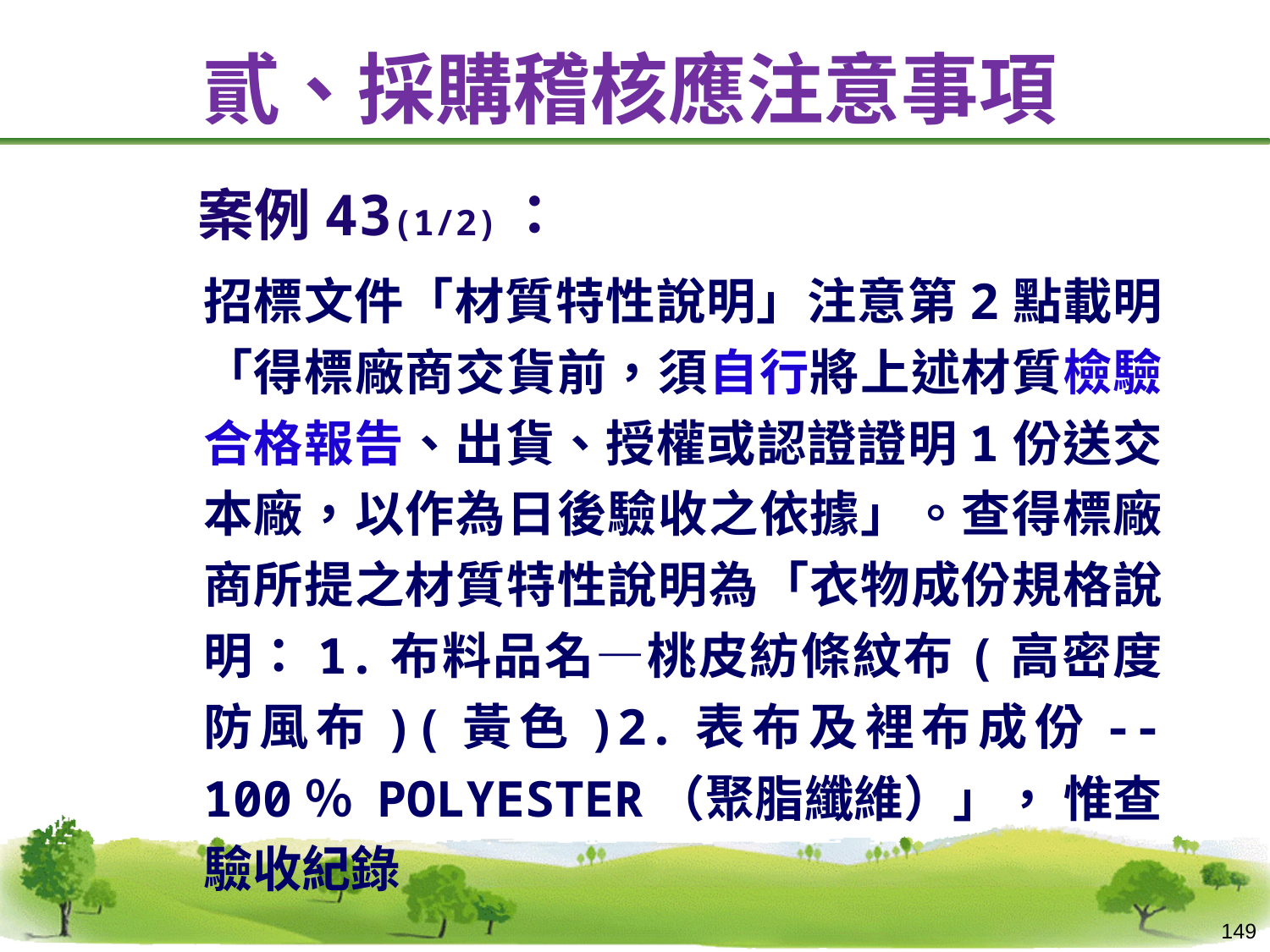

# 貳、採購稽核應注意事項
　案例43(1/2)：
招標文件「材質特性說明」注意第2點載明「得標廠商交貨前，須自行將上述材質檢驗合格報告、出貨、授權或認證證明1份送交本廠，以作為日後驗收之依據」。查得標廠商所提之材質特性說明為「衣物成份規格說明：1.布料品名—桃皮紡條紋布(高密度防風布)(黃色)2.表布及裡布成份--100％ POLYESTER（聚脂纖維）」， 惟查驗收紀錄
149